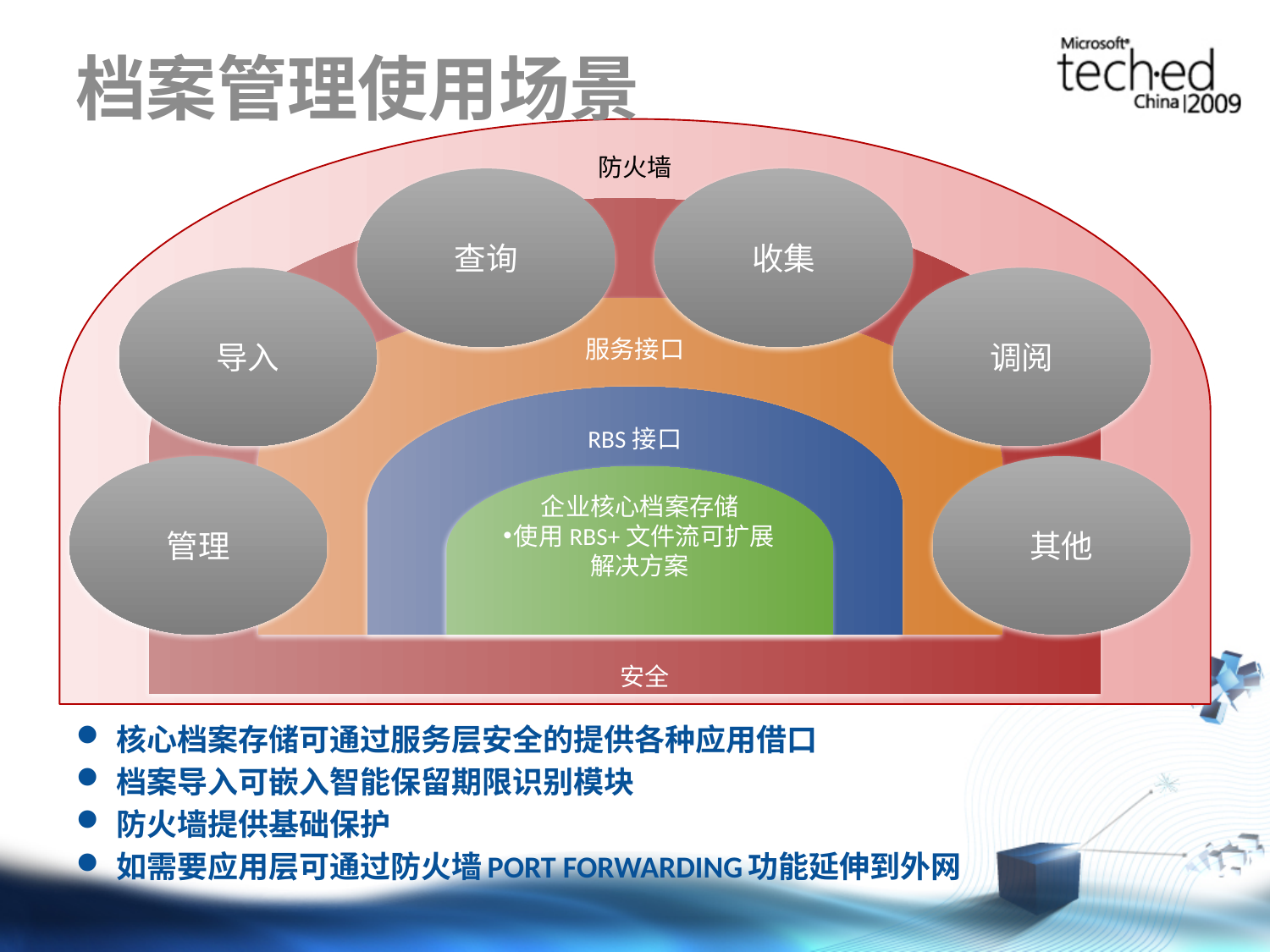

# 档案管理使用场景

防火墙
查询
收集
RBS接口
导入
调阅
服务接口
企业核心档案存储
使用RBS+文件流可扩展解决方案
管理
其他
安全
核心档案存储可通过服务层安全的提供各种应用借口
档案导入可嵌入智能保留期限识别模块
防火墙提供基础保护
如需要应用层可通过防火墙PORT FORWARDING功能延伸到外网